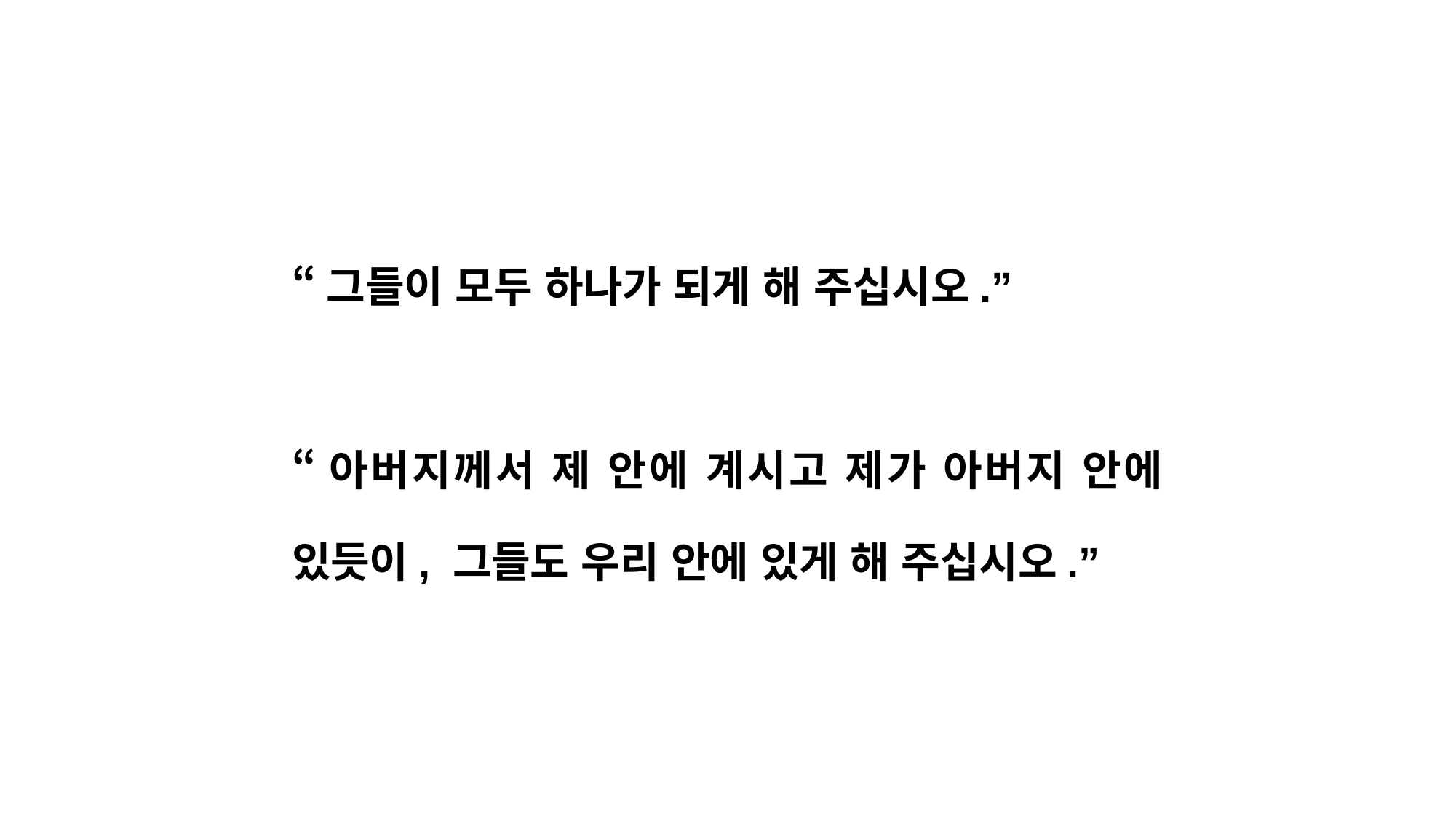

“그들이 모두 하나가 되게 해 주십시오.”

“아버지께서 제 안에 계시고 제가 아버지 안에 있듯이, 그들도 우리 안에 있게 해 주십시오.”